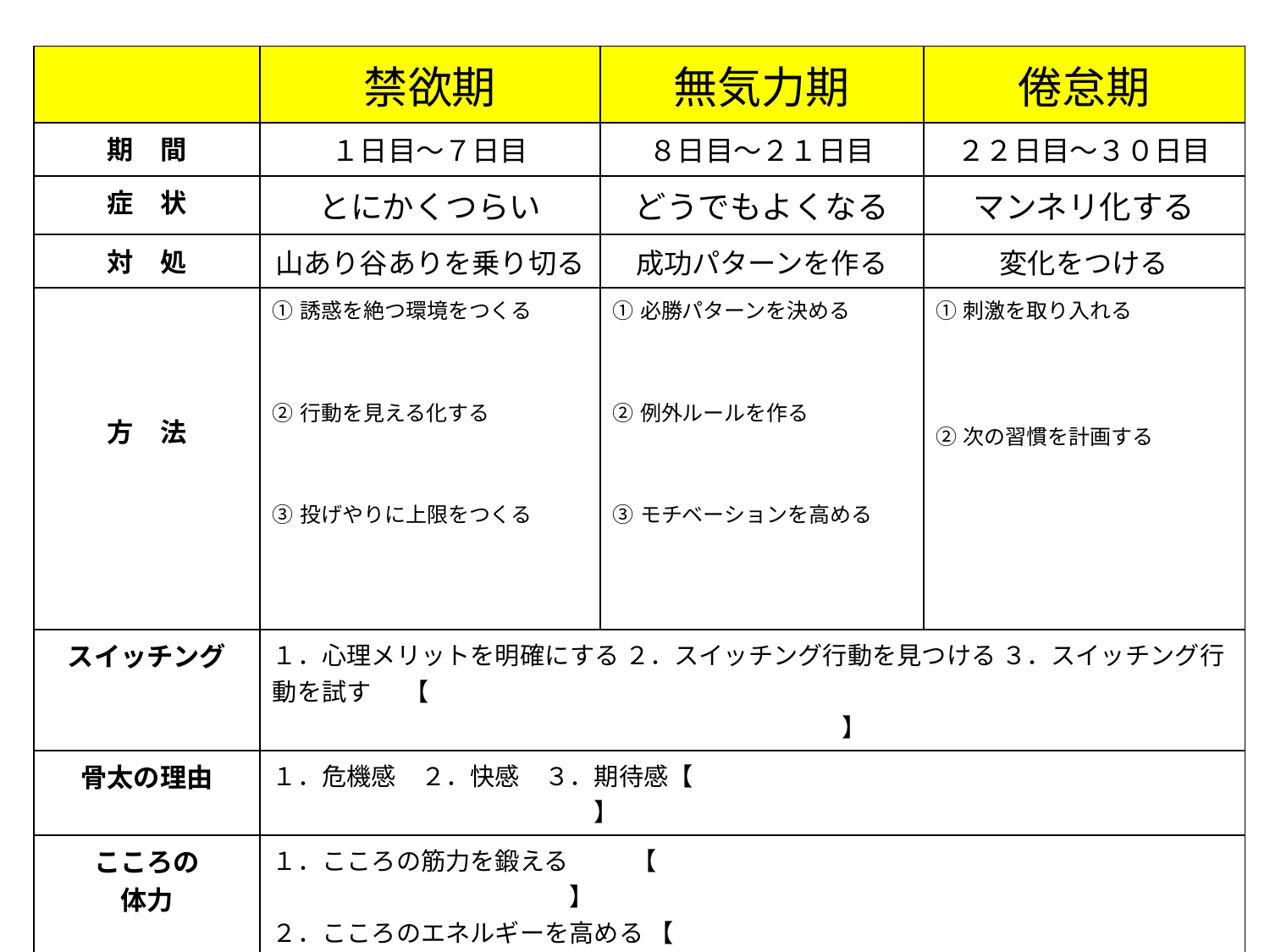

|  | 禁欲期 | 無気力期 | 倦怠期 |
| --- | --- | --- | --- |
| 期　間 | １日目～７日目 | ８日目～２１日目 | ２２日目～３０日目 |
| 症　状 | とにかくつらい | どうでもよくなる | マンネリ化する |
| 対　処 | 山あり谷ありを乗り切る | 成功パターンを作る | 変化をつける |
| 方　法 | ①誘惑を絶つ環境をつくる ②行動を見える化する ③投げやりに上限をつくる | ①必勝パターンを決める ②例外ルールを作る ③モチベーションを高める | ①刺激を取り入れる ②次の習慣を計画する |
| スイッチング | １．心理メリットを明確にする ２．スイッチング行動を見つける ３．スイッチング行動を試す 【　　　　　　　　　　　　　　　　　　　　　　　　　　　　　　　　　　　　　　　　　　　　　　　　　　　　　　　】 |  |  |
| 骨太の理由 | １．危機感　２．快感　３．期待感【　　　 　　　　　　　　　　　　　　　　　　　　　　　　　　　　　　　】 |  |  |
| こころの 体力 | １．こころの筋力を鍛える 　 【　　　　　　　　　　　　　　　　　　　　　　　　　　　　　　　　　　　】　　　 ２．こころのエネルギーを高める 【　　　　　　　　　 　　　　　　　　　　　　　　　　　　　　　　　】 |  |  |
| 原則 | 原則１．一度に１つの習慣に取り組む 原則２．センターピンとボトルネックを明確にする　　 原則３．目標達成ではなくプロセスに集中する |  |  |